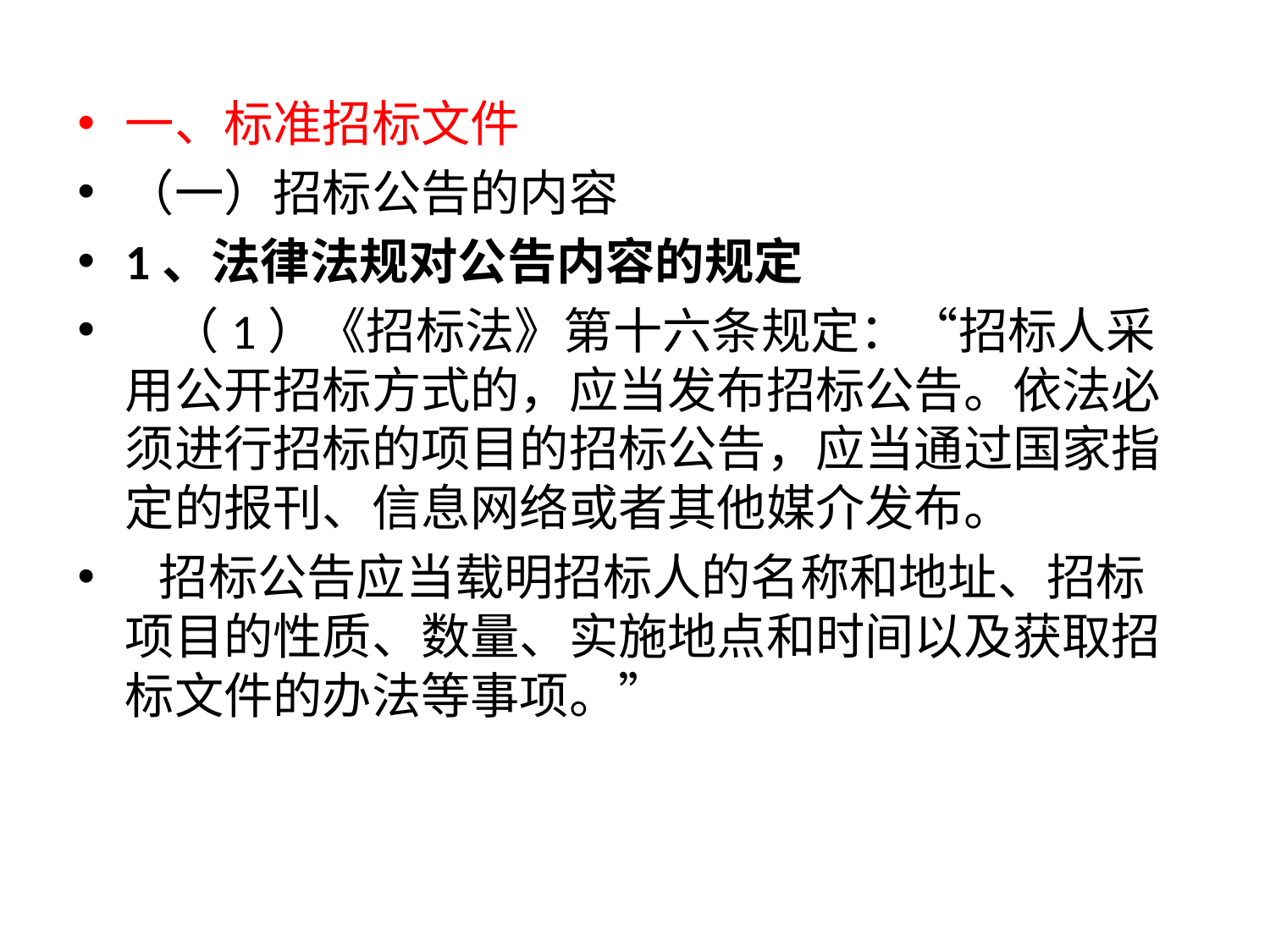

一、标准招标文件
（一）招标公告的内容
1、法律法规对公告内容的规定
   （1）《招标法》第十六条规定：“招标人采用公开招标方式的，应当发布招标公告。依法必须进行招标的项目的招标公告，应当通过国家指定的报刊、信息网络或者其他媒介发布。
  招标公告应当载明招标人的名称和地址、招标项目的性质、数量、实施地点和时间以及获取招标文件的办法等事项。”